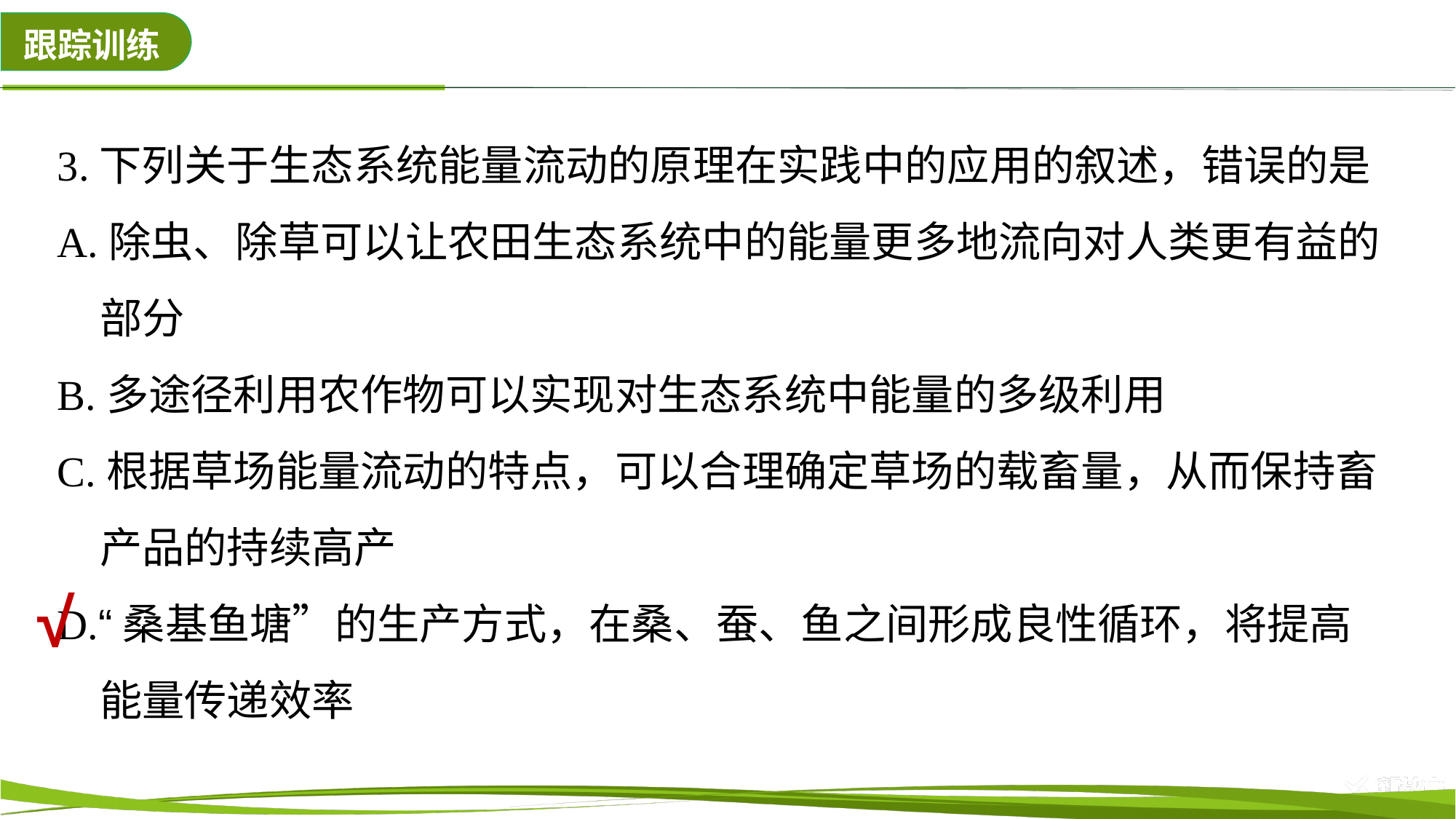

3.下列关于生态系统能量流动的原理在实践中的应用的叙述，错误的是
A.除虫、除草可以让农田生态系统中的能量更多地流向对人类更有益的
　部分
B.多途径利用农作物可以实现对生态系统中能量的多级利用
C.根据草场能量流动的特点，可以合理确定草场的载畜量，从而保持畜
　产品的持续高产
D.“桑基鱼塘”的生产方式，在桑、蚕、鱼之间形成良性循环，将提高
　能量传递效率
√